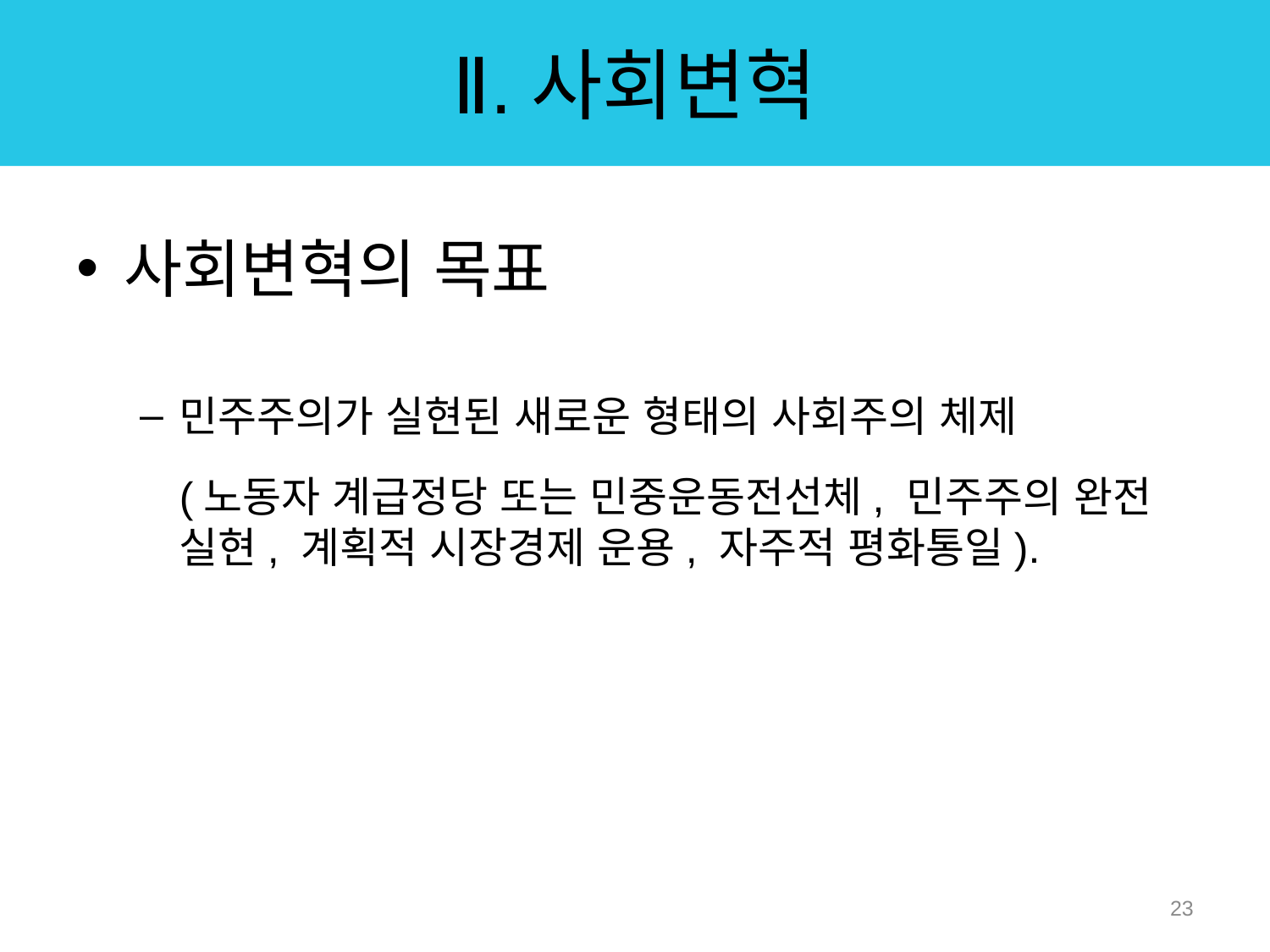

# Ⅱ.사회변혁
사회변혁의 목표
민주주의가 실현된 새로운 형태의 사회주의 체제
(노동자 계급정당 또는 민중운동전선체, 민주주의 완전 실현, 계획적 시장경제 운용, 자주적 평화통일).

23